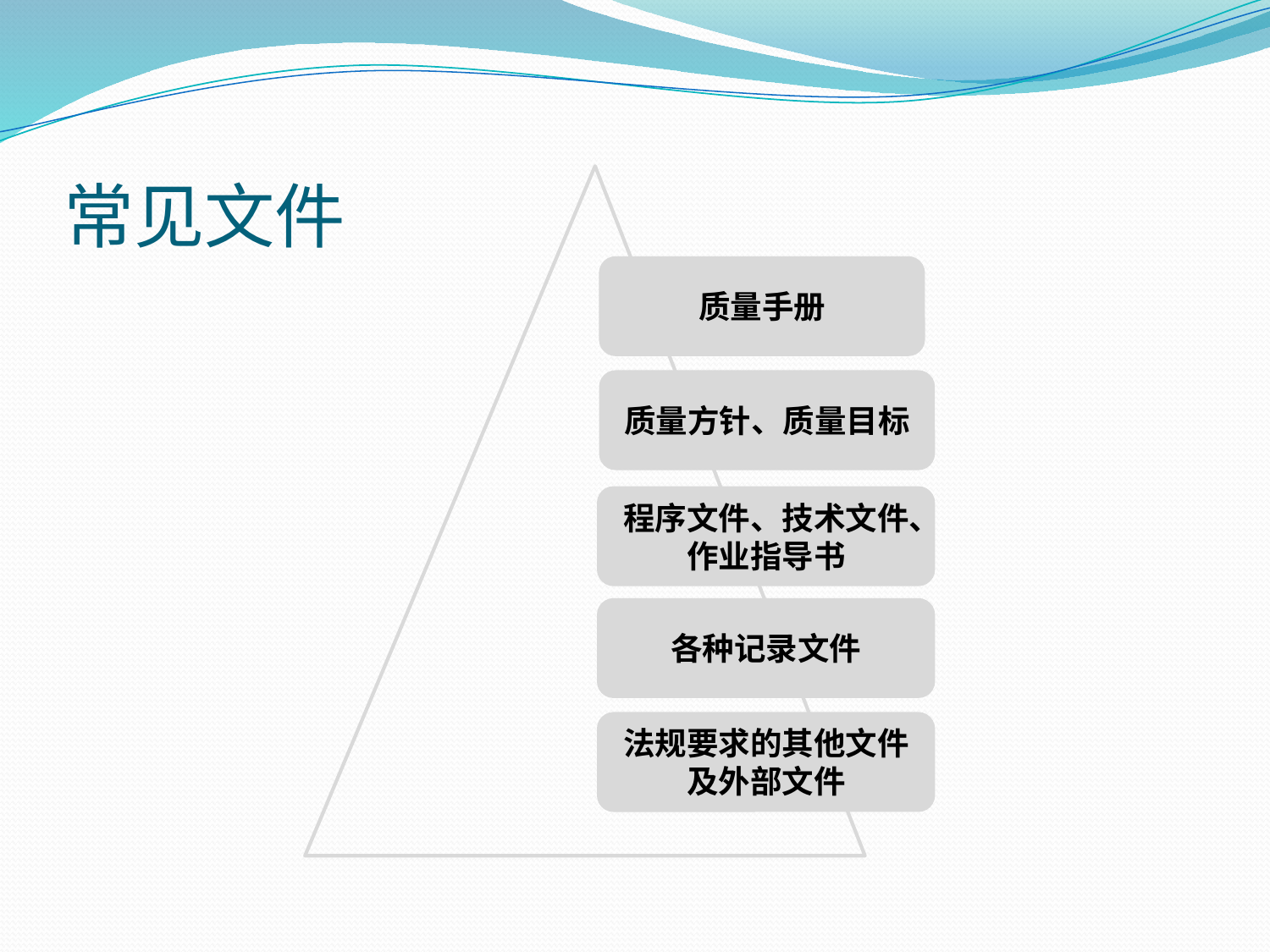

# 常见文件

质量手册
质量方针、质量目标
程序文件、技术文件、作业指导书
各种记录文件
法规要求的其他文件及外部文件